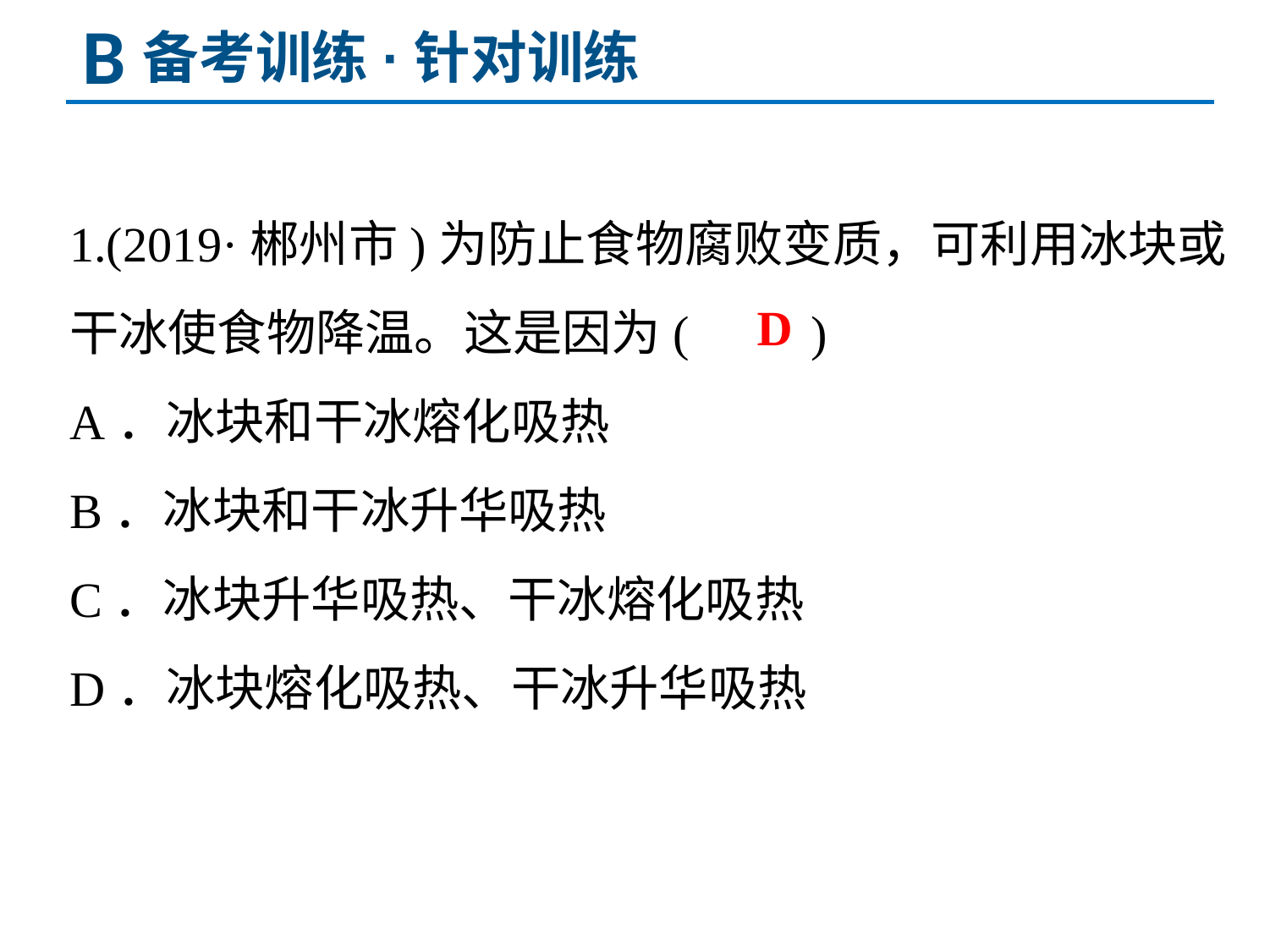

B
备考训练·针对训练
1.(2019·郴州市)为防止食物腐败变质，可利用冰块或干冰使食物降温。这是因为(　　)
A．冰块和干冰熔化吸热
B．冰块和干冰升华吸热
C．冰块升华吸热、干冰熔化吸热
D．冰块熔化吸热、干冰升华吸热
D